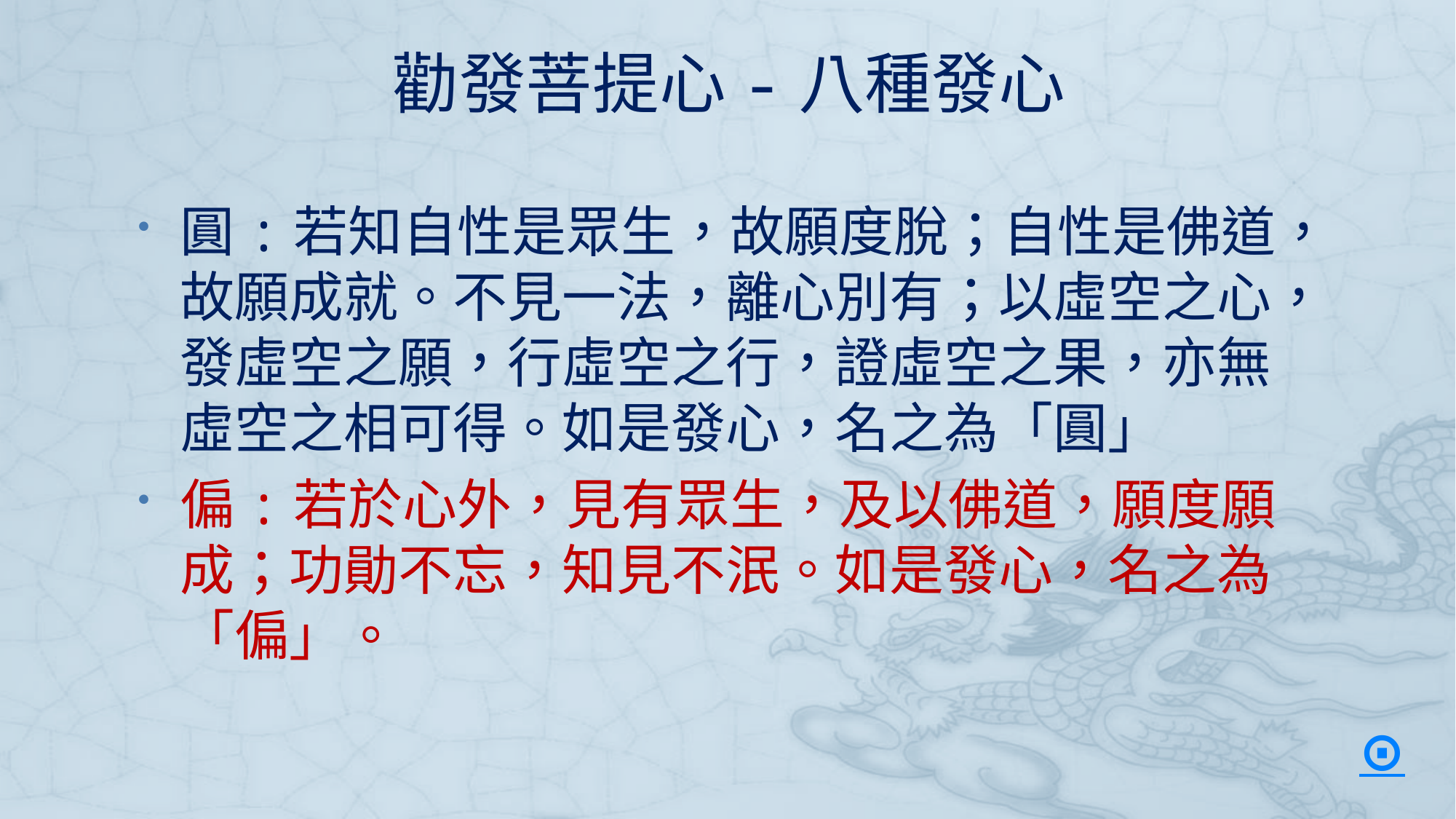

勸發菩提心-八種發心
圓:若知自性是眾生，故願度脫；自性是佛道，故願成就。不見一法，離心別有；以虛空之心，發虛空之願，行虛空之行，證虛空之果，亦無虛空之相可得。如是發心，名之為「圓」
偏:若於心外，見有眾生，及以佛道，願度願成；功勛不忘，知見不泯。如是發心，名之為「偏」。
⊙